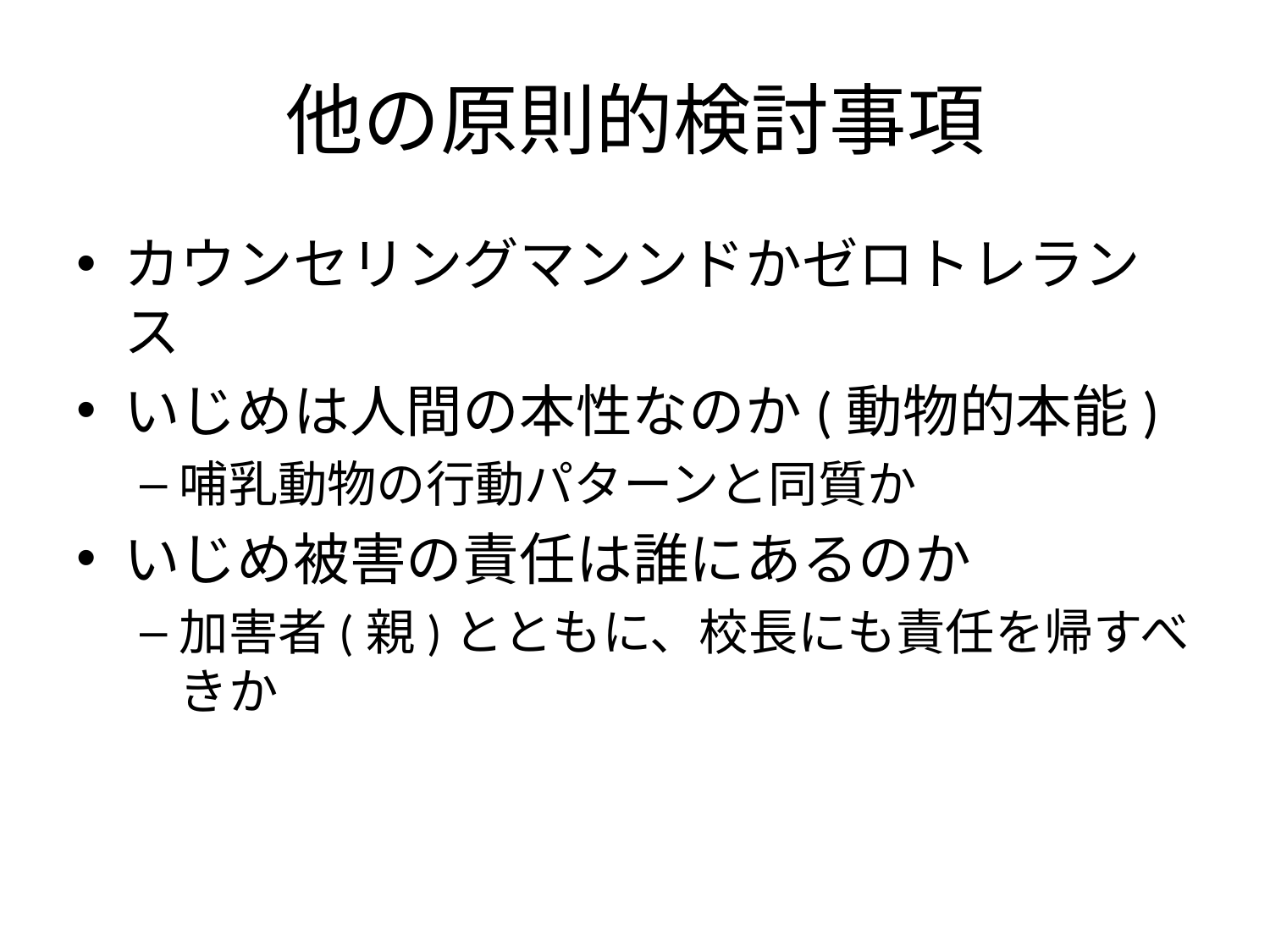

# 他の原則的検討事項
カウンセリングマンンドかゼロトレランス
いじめは人間の本性なのか(動物的本能)
哺乳動物の行動パターンと同質か
いじめ被害の責任は誰にあるのか
加害者(親)とともに、校長にも責任を帰すべきか